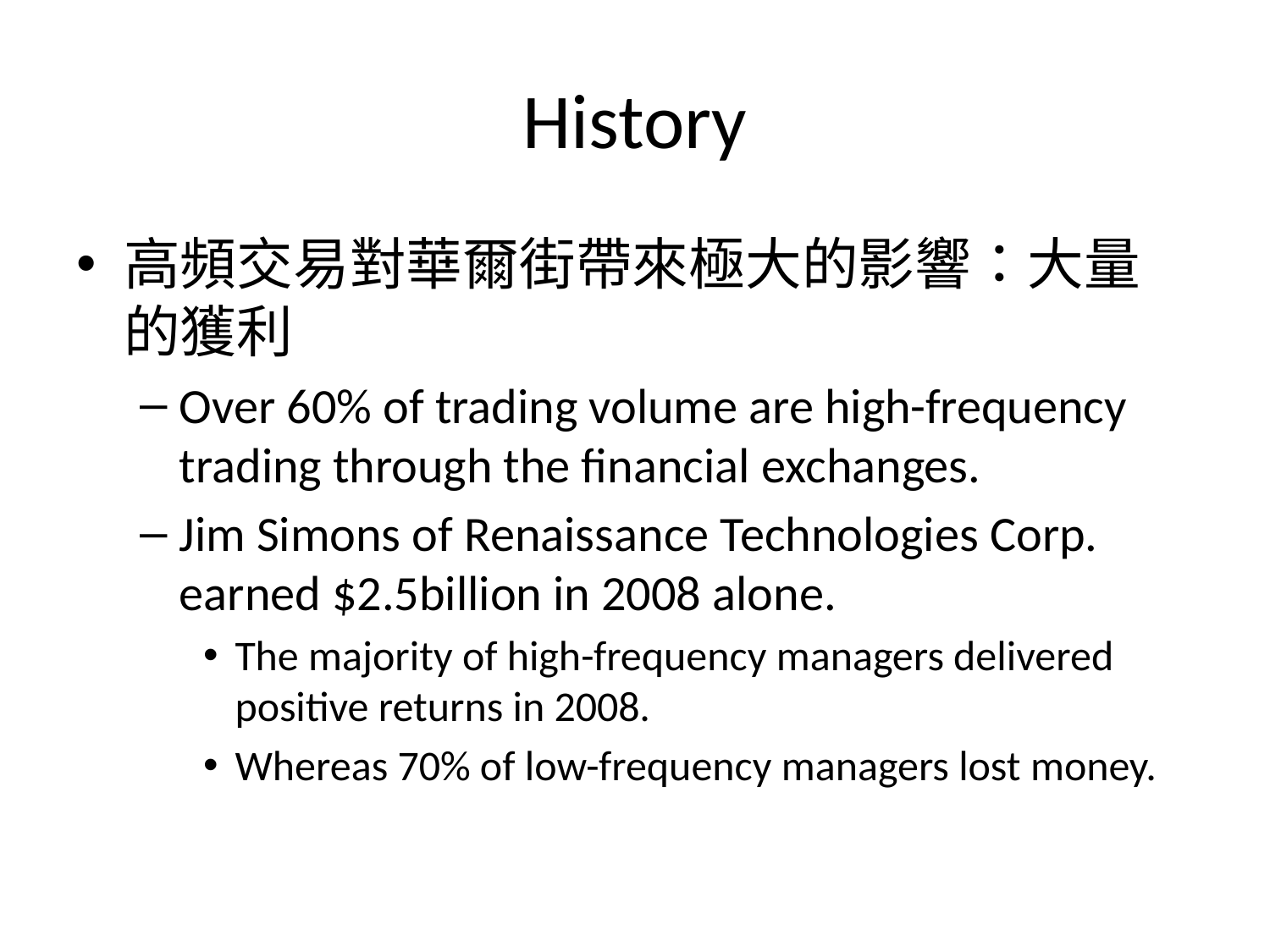

# History
高頻交易對華爾街帶來極大的影響：大量的獲利
Over 60% of trading volume are high-frequency trading through the financial exchanges.
Jim Simons of Renaissance Technologies Corp.  earned $2.5billion in 2008 alone.
The majority of high-frequency managers delivered positive returns in 2008.
Whereas 70% of low-frequency managers lost money.